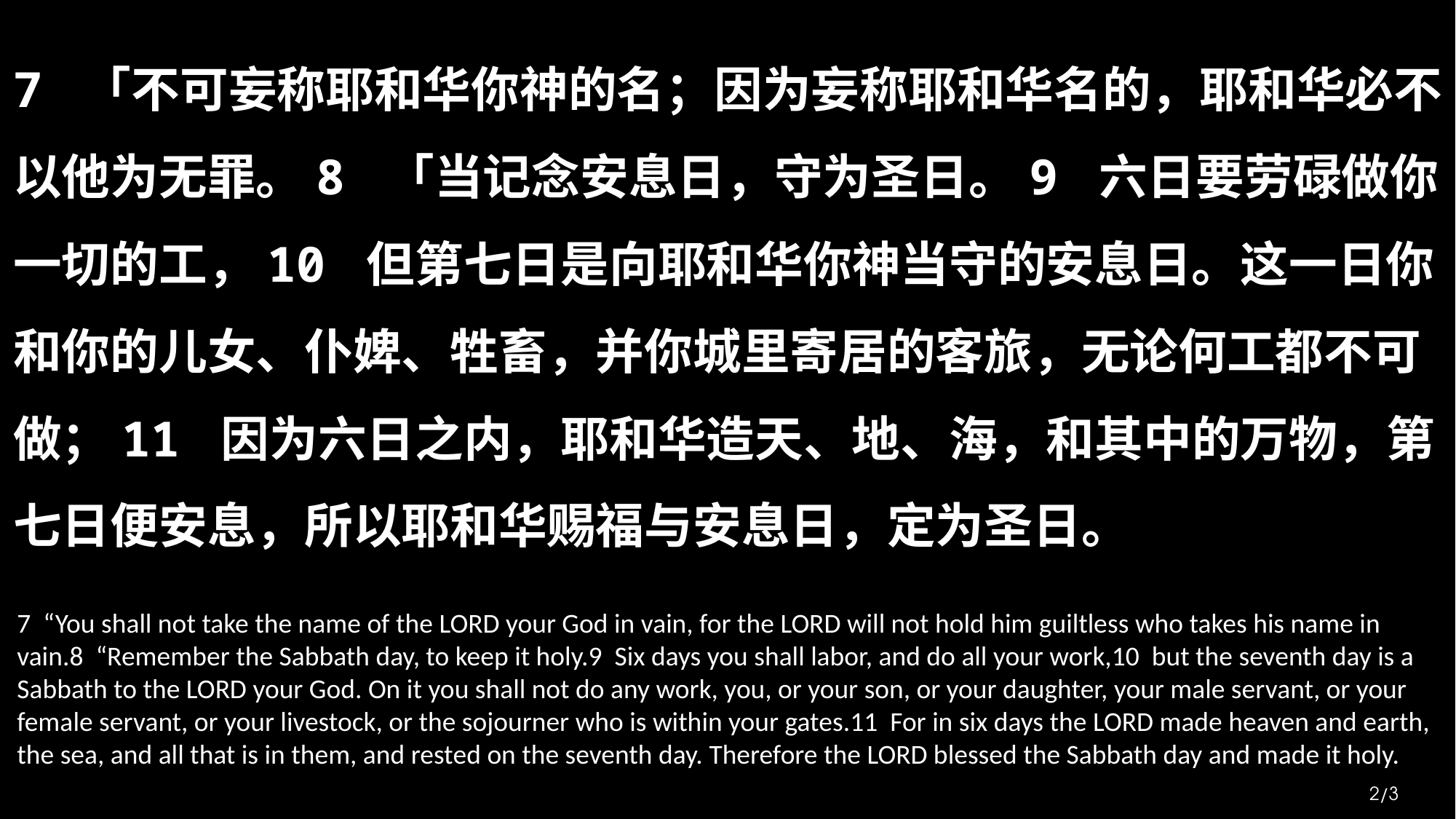

7 「不可妄称耶和华你神的名；因为妄称耶和华名的，耶和华必不以他为无罪。8 「当记念安息日，守为圣日。9 六日要劳碌做你一切的工，10 但第七日是向耶和华你神当守的安息日。这一日你和你的儿女、仆婢、牲畜，并你城里寄居的客旅，无论何工都不可做；11 因为六日之内，耶和华造天、地、海，和其中的万物，第七日便安息，所以耶和华赐福与安息日，定为圣日。
7  “You shall not take the name of the LORD your God in vain, for the LORD will not hold him guiltless who takes his name in vain.8  “Remember the Sabbath day, to keep it holy.9  Six days you shall labor, and do all your work,10  but the seventh day is a Sabbath to the LORD your God. On it you shall not do any work, you, or your son, or your daughter, your male servant, or your female servant, or your livestock, or the sojourner who is within your gates.11  For in six days the LORD made heaven and earth, the sea, and all that is in them, and rested on the seventh day. Therefore the LORD blessed the Sabbath day and made it holy.

2/3